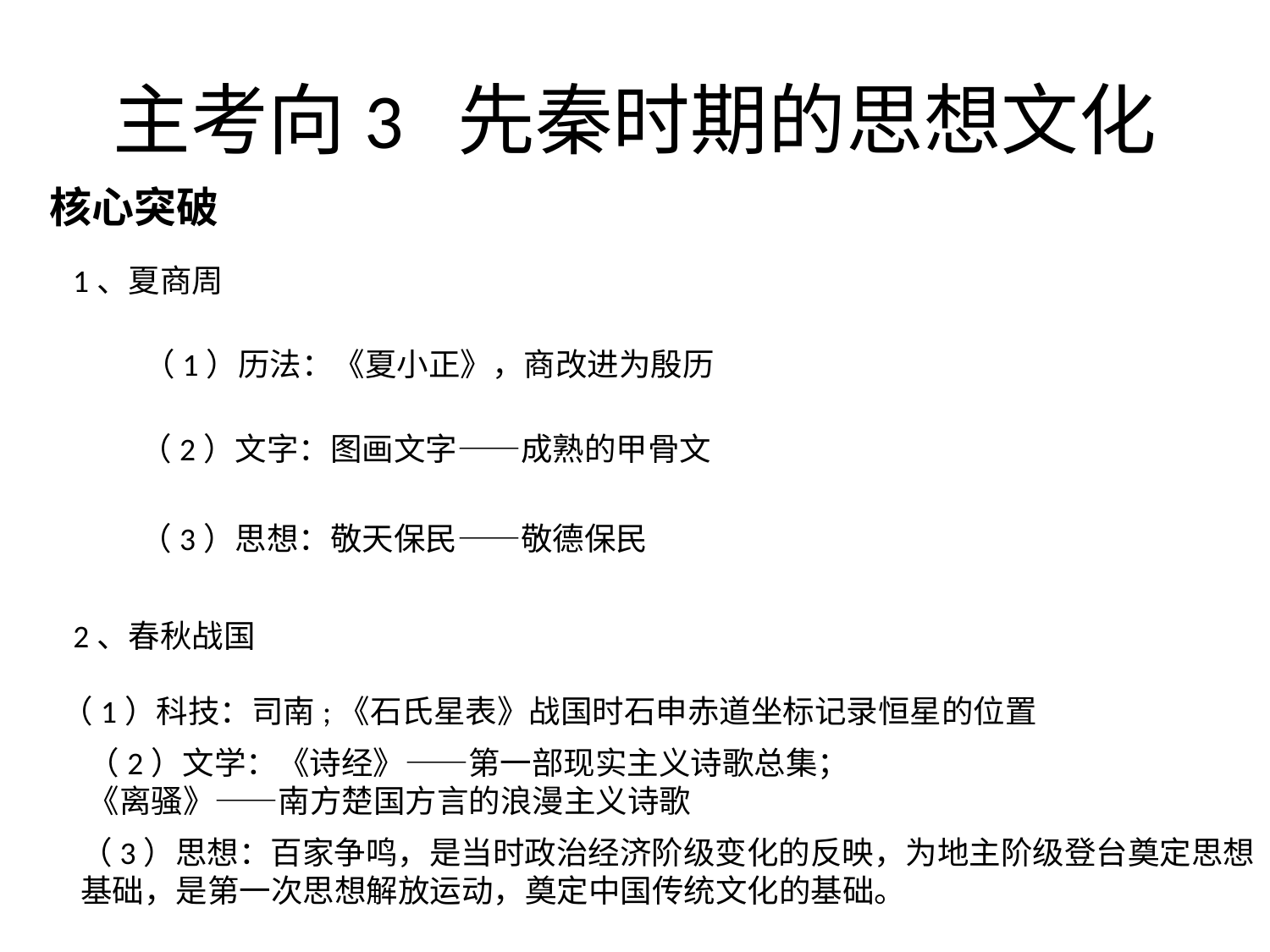

# 主考向3  先秦时期的思想文化
核心突破
1、夏商周
（1）历法：《夏小正》，商改进为殷历
（2）文字：图画文字——成熟的甲骨文
（3）思想：敬天保民——敬德保民
2、春秋战国
（1）科技：司南;《石氏星表》战国时石申赤道坐标记录恒星的位置
（2）文学：《诗经》——第一部现实主义诗歌总集；
《离骚》——南方楚国方言的浪漫主义诗歌
（3）思想：百家争鸣，是当时政治经济阶级变化的反映，为地主阶级登台奠定思想
基础，是第一次思想解放运动，奠定中国传统文化的基础。